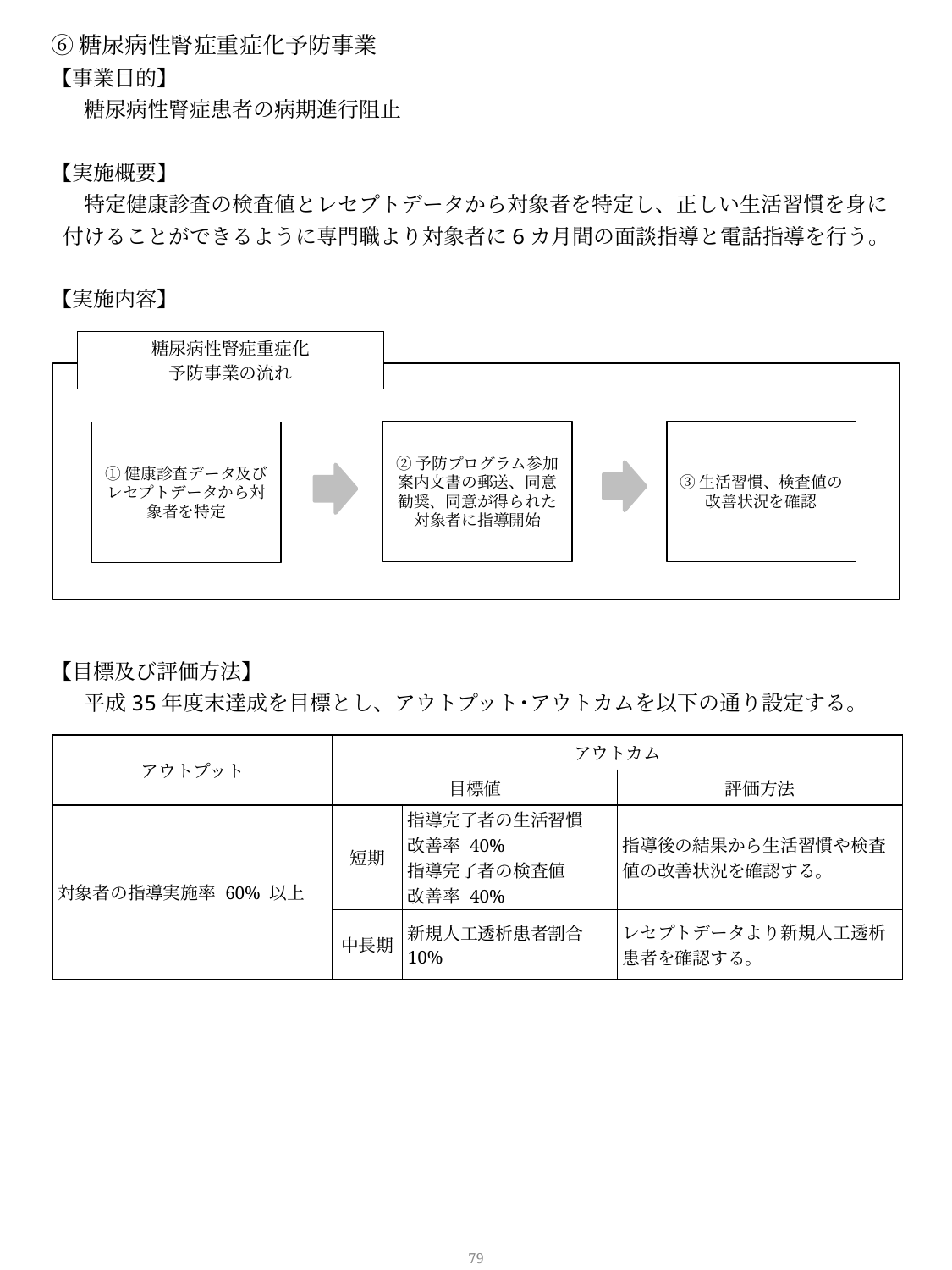

⑥糖尿病性腎症重症化予防事業
【事業目的】
　糖尿病性腎症患者の病期進行阻止

【実施概要】
　特定健康診査の検査値とレセプトデータから対象者を特定し、正しい生活習慣を身に付けることができるように専門職より対象者に6カ月間の面談指導と電話指導を行う。

【実施内容】

糖尿病性腎症重症化
予防事業の流れ

②予防プログラム参加案内文書の郵送、同意勧奨、同意が得られた対象者に指導開始
③生活習慣、検査値の改善状況を確認
①健康診査データ及びレセプトデータから対象者を特定

【目標及び評価方法】
　平成35年度末達成を目標とし、アウトプット･アウトカムを以下の通り設定する。
| アウトプット | アウトカム |  |  |
| --- | --- | --- | --- |
|  | 目標値 |  | 評価方法 |
| 対象者の指導実施率 60% 以上 | 短期 | 指導完了者の生活習慣 改善率 40% 指導完了者の検査値 改善率 40% | 指導後の結果から生活習慣や検査値の改善状況を確認する。 |
|  | 中長期 | 新規人工透析患者割合 10% | レセプトデータより新規人工透析患者を確認する。 |
79